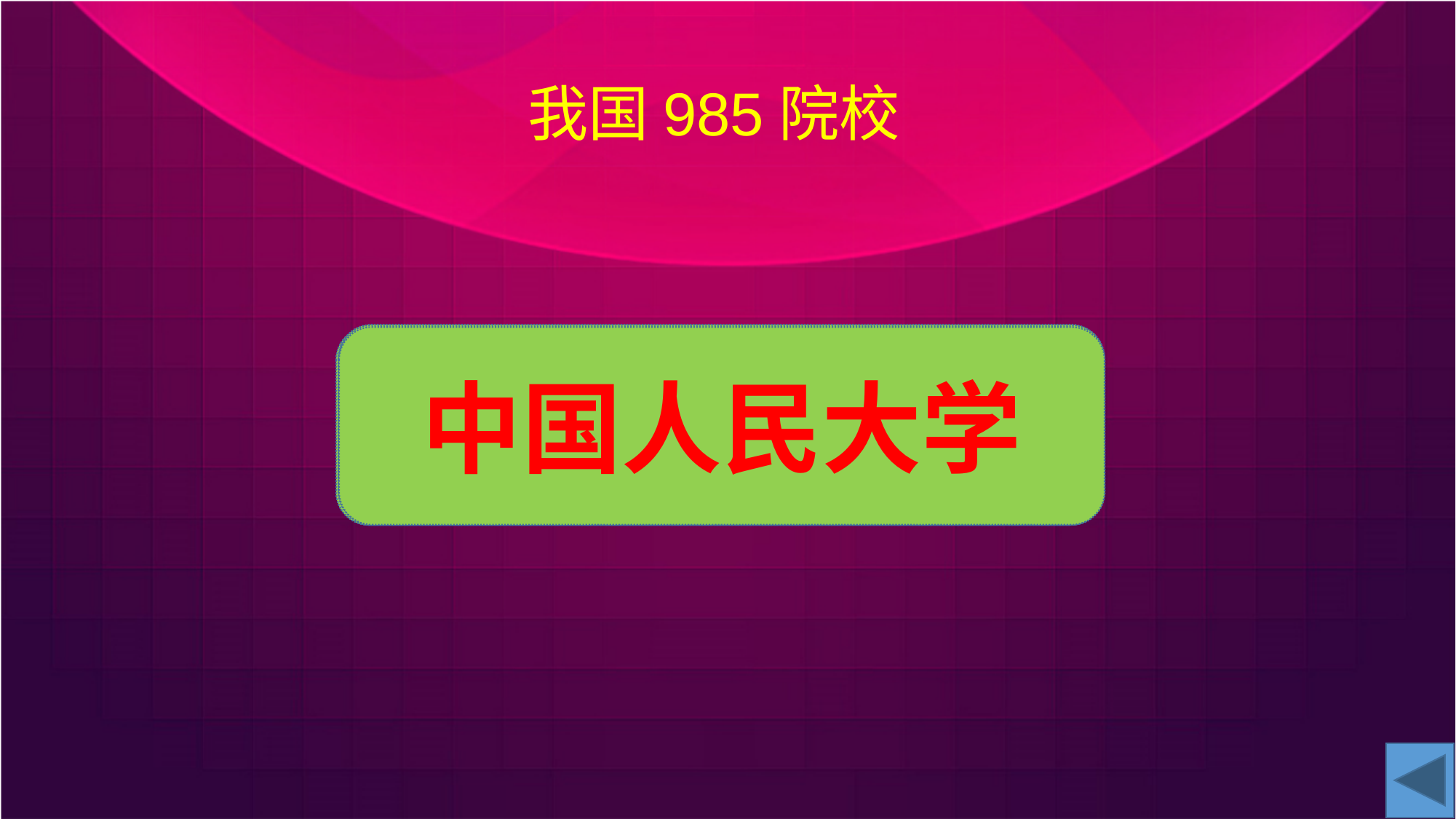

我国985院校
中国海洋大学
中国农业大学
厦门大学
山东大学
南开大学
武汉大学
大连理工大学
中山大学
中国人民大学
北京师范大学
中南大学
南京大学
哈尔滨工业大学
兰州大学
浙江大学
北京理工大学
华南理工大学
华东师范大学